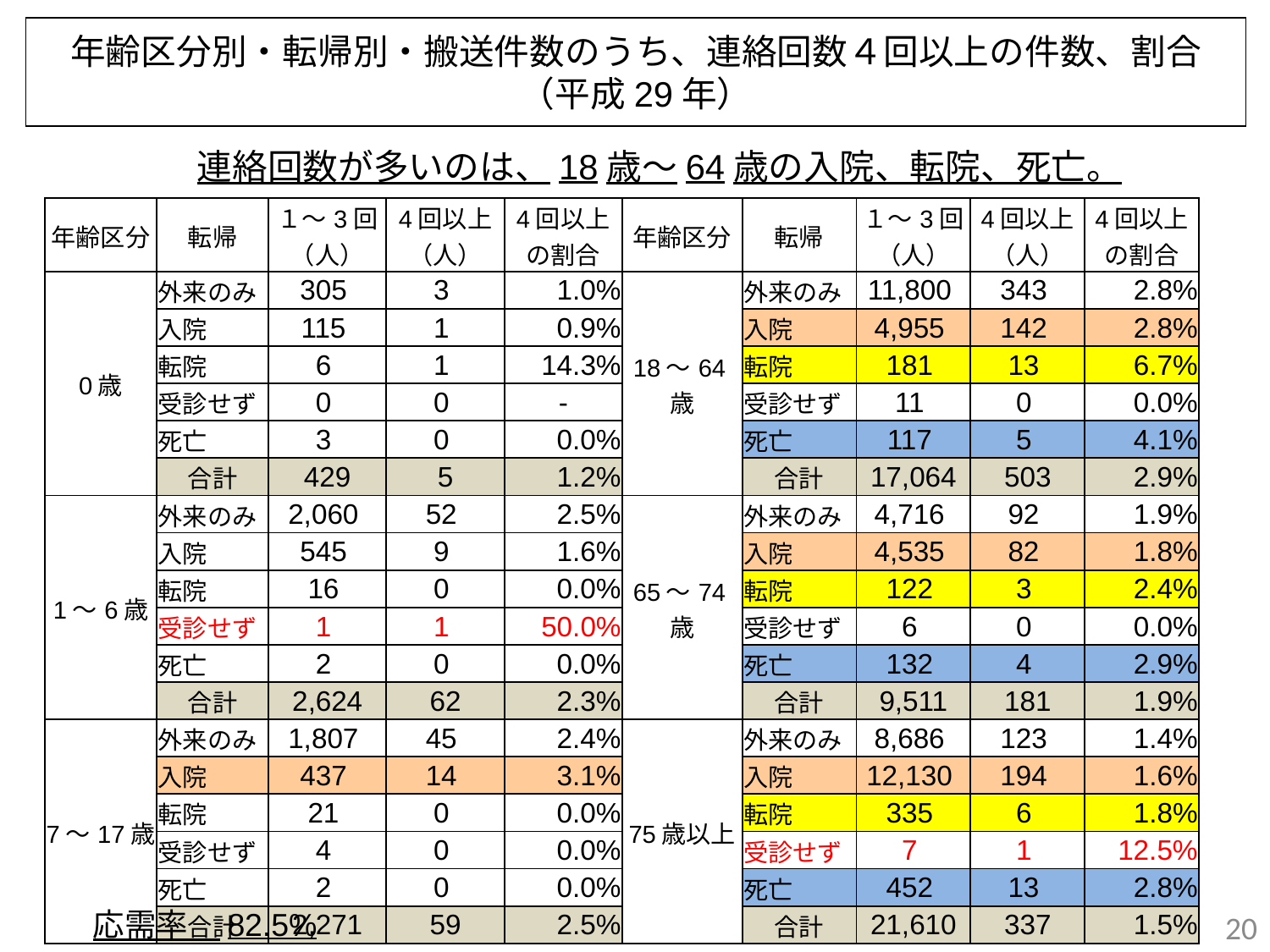

年齢区分別・転帰別・搬送件数のうち、連絡回数４回以上の件数、割合
（平成29年）
連絡回数が多いのは、18歳～64歳の入院、転院、死亡。
| 年齢区分 | 転帰 | １～3回 （人） | 4回以上 （人） | 4回以上の割合 | 年齢区分 | 転帰 | １～3回 （人） | 4回以上 （人） | 4回以上の割合 |
| --- | --- | --- | --- | --- | --- | --- | --- | --- | --- |
| 0歳 | 外来のみ | 305 | 3 | 1.0% | 18～64歳 | 外来のみ | 11,800 | 343 | 2.8% |
|  | 入院 | 115 | 1 | 0.9% |  | 入院 | 4,955 | 142 | 2.8% |
|  | 転院 | 6 | 1 | 14.3% |  | 転院 | 181 | 13 | 6.7% |
|  | 受診せず | 0 | 0 | - |  | 受診せず | 11 | 0 | 0.0% |
|  | 死亡 | 3 | 0 | 0.0% |  | 死亡 | 117 | 5 | 4.1% |
|  | 合計 | 429 | 5 | 1.2% |  | 合計 | 17,064 | 503 | 2.9% |
| 1～6歳 | 外来のみ | 2,060 | 52 | 2.5% | 65～74歳 | 外来のみ | 4,716 | 92 | 1.9% |
|  | 入院 | 545 | 9 | 1.6% |  | 入院 | 4,535 | 82 | 1.8% |
|  | 転院 | 16 | 0 | 0.0% |  | 転院 | 122 | 3 | 2.4% |
|  | 受診せず | 1 | 1 | 50.0% |  | 受診せず | 6 | 0 | 0.0% |
|  | 死亡 | 2 | 0 | 0.0% |  | 死亡 | 132 | 4 | 2.9% |
|  | 合計 | 2,624 | 62 | 2.3% |  | 合計 | 9,511 | 181 | 1.9% |
| 7～17歳 | 外来のみ | 1,807 | 45 | 2.4% | 75歳以上 | 外来のみ | 8,686 | 123 | 1.4% |
|  | 入院 | 437 | 14 | 3.1% |  | 入院 | 12,130 | 194 | 1.6% |
|  | 転院 | 21 | 0 | 0.0% |  | 転院 | 335 | 6 | 1.8% |
|  | 受診せず | 4 | 0 | 0.0% |  | 受診せず | 7 | 1 | 12.5% |
|  | 死亡 | 2 | 0 | 0.0% |  | 死亡 | 452 | 13 | 2.8% |
|  | 合計 | 2,271 | 59 | 2.5% |  | 合計 | 21,610 | 337 | 1.5% |
応需率　82.5%
20